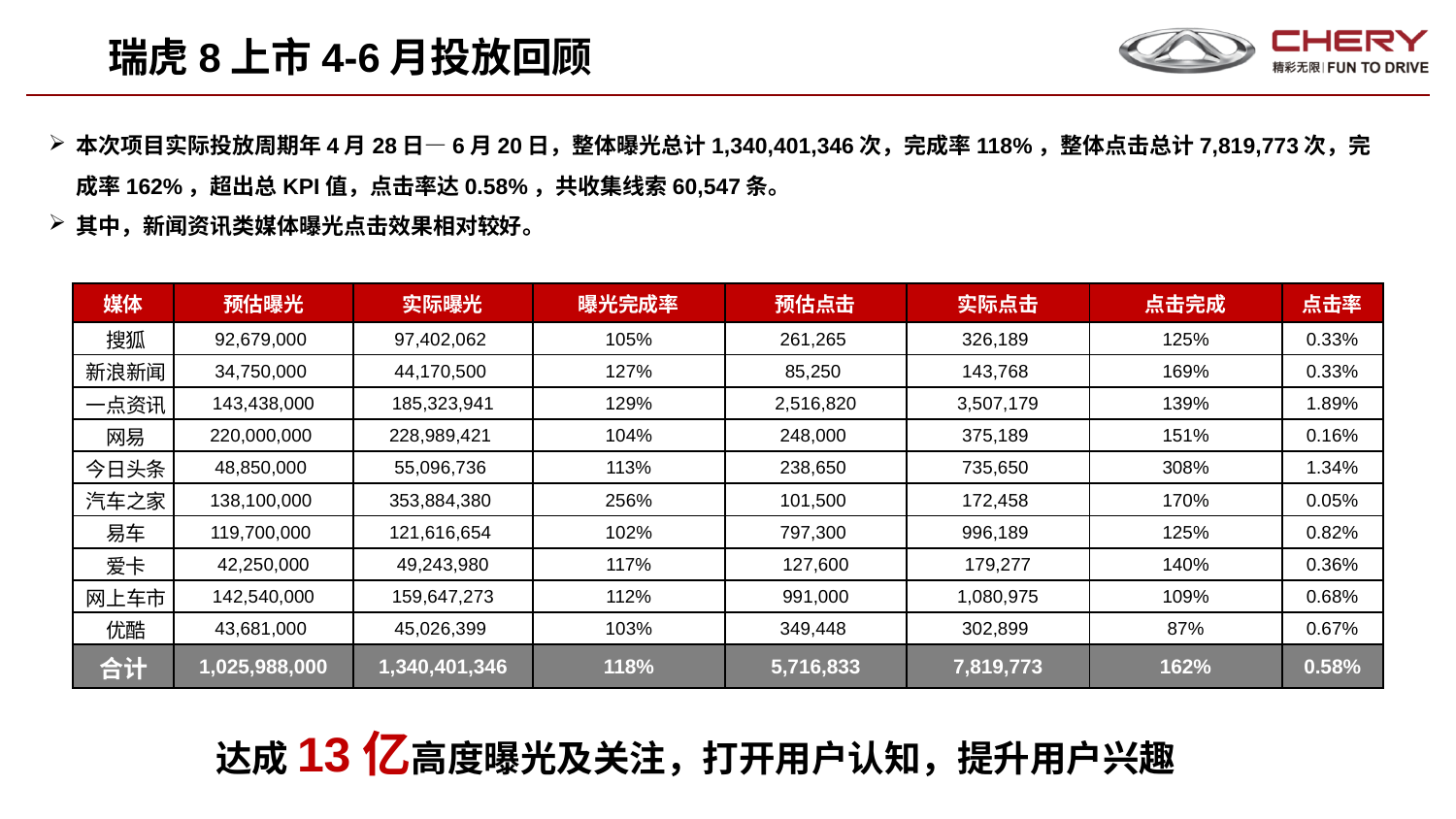

瑞虎8上市4-6月投放回顾
本次项目实际投放周期年4月28日—6月20日，整体曝光总计1,340,401,346次，完成率118%，整体点击总计7,819,773次，完成率162%，超出总KPI值，点击率达0.58%，共收集线索60,547条。
其中，新闻资讯类媒体曝光点击效果相对较好。
| 媒体 | 预估曝光 | 实际曝光 | 曝光完成率 | 预估点击 | 实际点击 | 点击完成 | 点击率 |
| --- | --- | --- | --- | --- | --- | --- | --- |
| 搜狐 | 92,679,000 | 97,402,062 | 105% | 261,265 | 326,189 | 125% | 0.33% |
| 新浪新闻 | 34,750,000 | 44,170,500 | 127% | 85,250 | 143,768 | 169% | 0.33% |
| 一点资讯 | 143,438,000 | 185,323,941 | 129% | 2,516,820 | 3,507,179 | 139% | 1.89% |
| 网易 | 220,000,000 | 228,989,421 | 104% | 248,000 | 375,189 | 151% | 0.16% |
| 今日头条 | 48,850,000 | 55,096,736 | 113% | 238,650 | 735,650 | 308% | 1.34% |
| 汽车之家 | 138,100,000 | 353,884,380 | 256% | 101,500 | 172,458 | 170% | 0.05% |
| 易车 | 119,700,000 | 121,616,654 | 102% | 797,300 | 996,189 | 125% | 0.82% |
| 爱卡 | 42,250,000 | 49,243,980 | 117% | 127,600 | 179,277 | 140% | 0.36% |
| 网上车市 | 142,540,000 | 159,647,273 | 112% | 991,000 | 1,080,975 | 109% | 0.68% |
| 优酷 | 43,681,000 | 45,026,399 | 103% | 349,448 | 302,899 | 87% | 0.67% |
| 合计 | 1,025,988,000 | 1,340,401,346 | 118% | 5,716,833 | 7,819,773 | 162% | 0.58% |
达成13亿高度曝光及关注，打开用户认知，提升用户兴趣